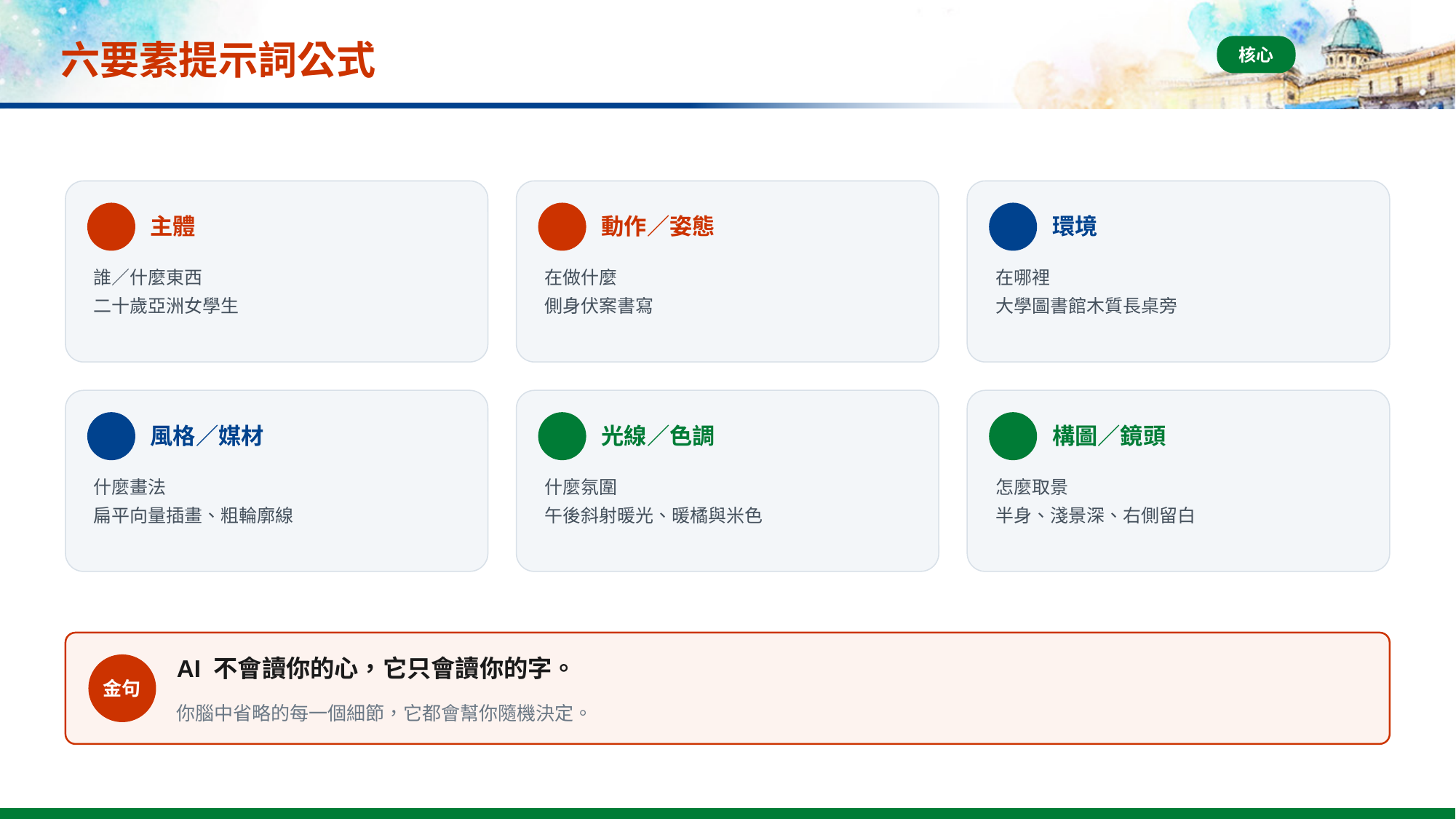

# 六要素提示詞公式
核心

主體
動作／姿態
環境
誰／什麼東西
二十歲亞洲女學生
在做什麼
側身伏案書寫
在哪裡
大學圖書館木質長桌旁

風格／媒材
光線／色調
構圖／鏡頭
什麼畫法
扁平向量插畫、粗輪廓線
什麼氛圍
午後斜射暖光、暖橘與米色
怎麼取景
半身、淺景深、右側留白

AI 不會讀你的心，它只會讀你的字。
金句
你腦中省略的每一個細節，它都會幫你隨機決定。